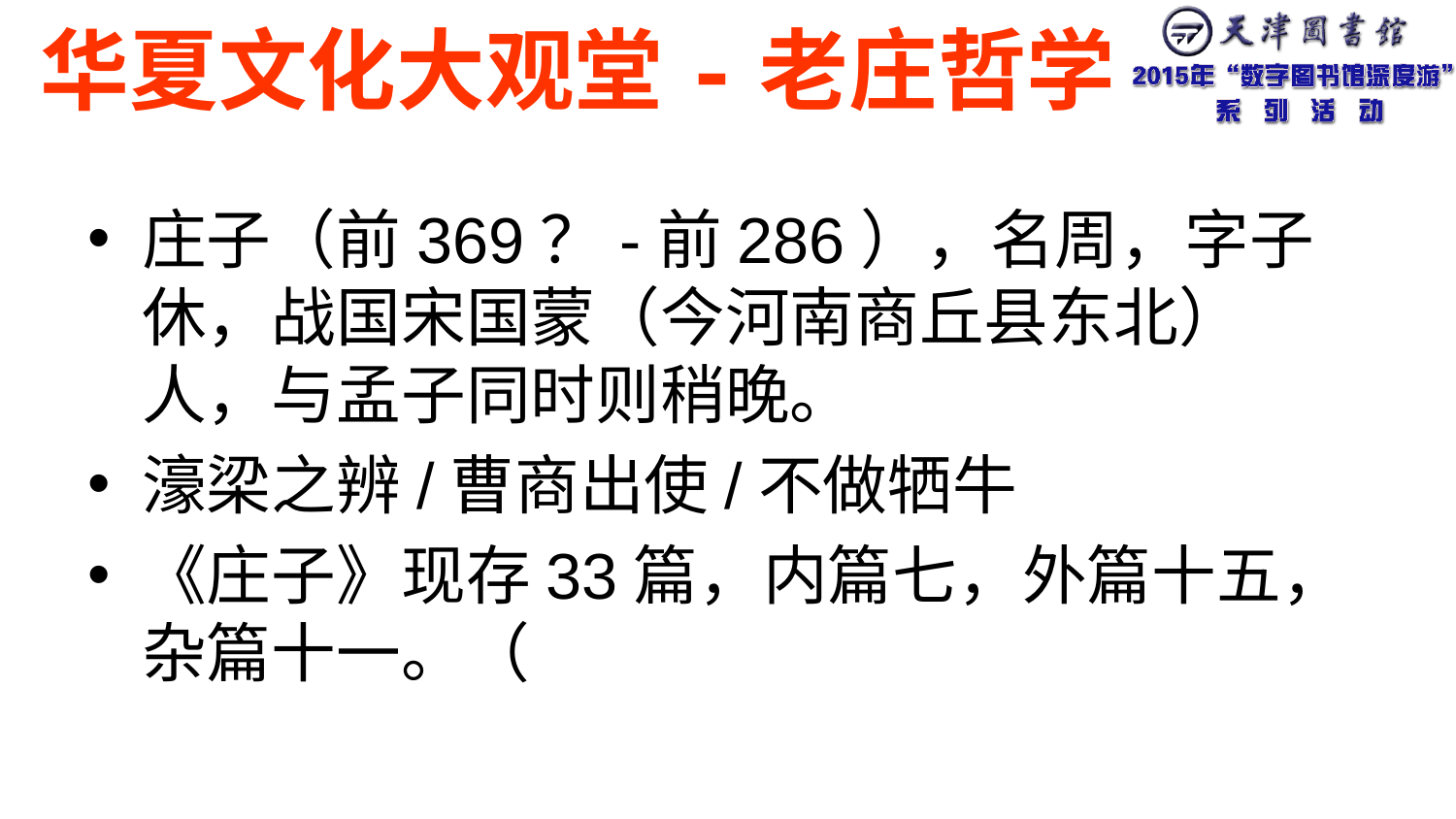

# 华夏文化大观堂-老庄哲学
庄子（前369？-前286），名周，字子休，战国宋国蒙（今河南商丘县东北）人，与孟子同时则稍晚。
濠梁之辨/曹商出使/不做牺牛
《庄子》现存33篇，内篇七，外篇十五，杂篇十一。（